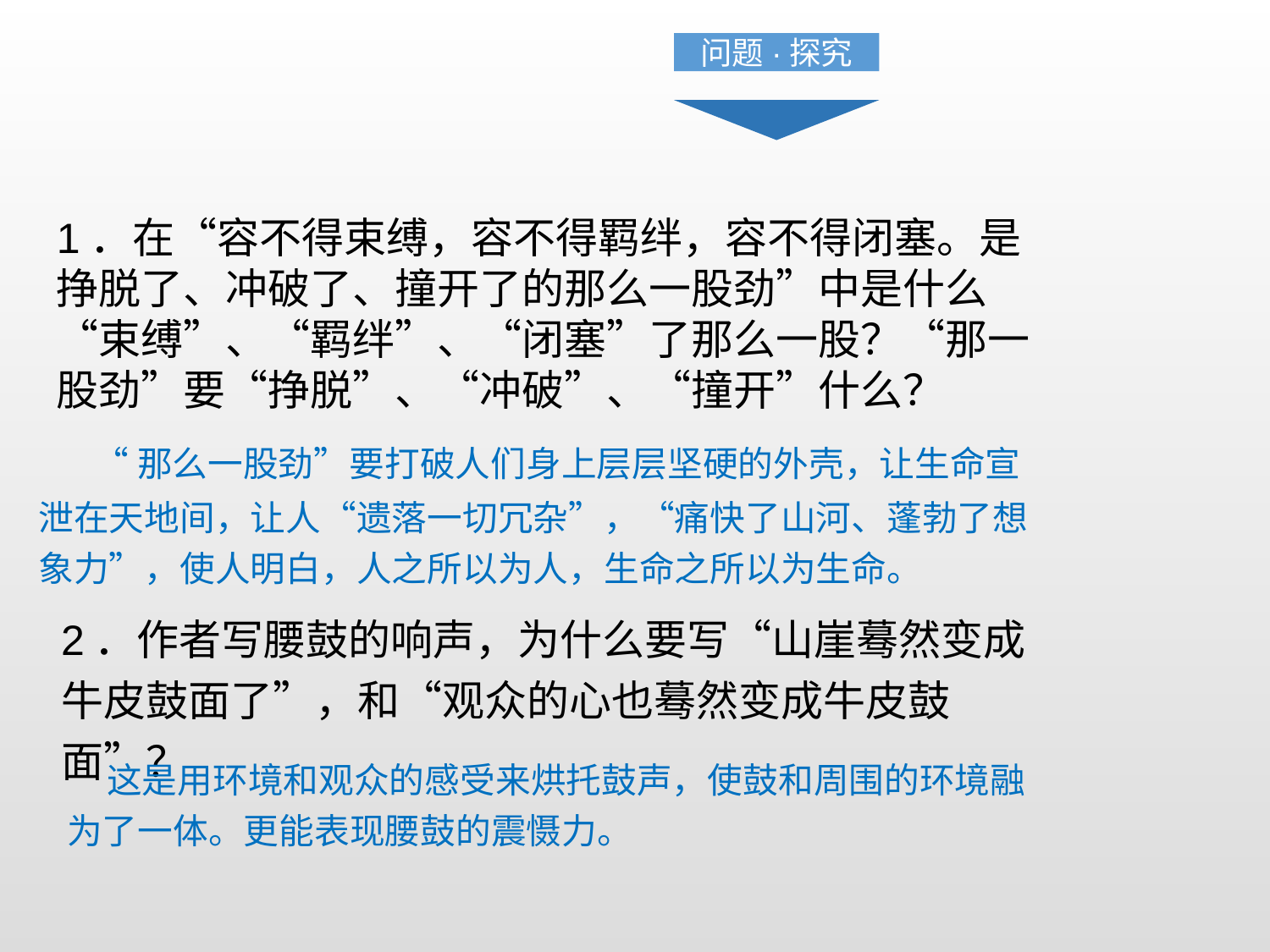

问题·探究

1．在“容不得束缚，容不得羁绊，容不得闭塞。是挣脱了、冲破了、撞开了的那么一股劲”中是什么“束缚”、“羁绊”、“闭塞”了那么一股？“那一股劲”要“挣脱”、“冲破”、“撞开”什么？
     “那么一股劲”要打破人们身上层层坚硬的外壳，让生命宣泄在天地间，让人“遗落一切冗杂”，“痛快了山河、蓬勃了想象力”，使人明白，人之所以为人，生命之所以为生命。
2．作者写腰鼓的响声，为什么要写“山崖蓦然变成牛皮鼓面了”，和“观众的心也蓦然变成牛皮鼓面”？
    这是用环境和观众的感受来烘托鼓声，使鼓和周围的环境融为了一体。更能表现腰鼓的震慑力。